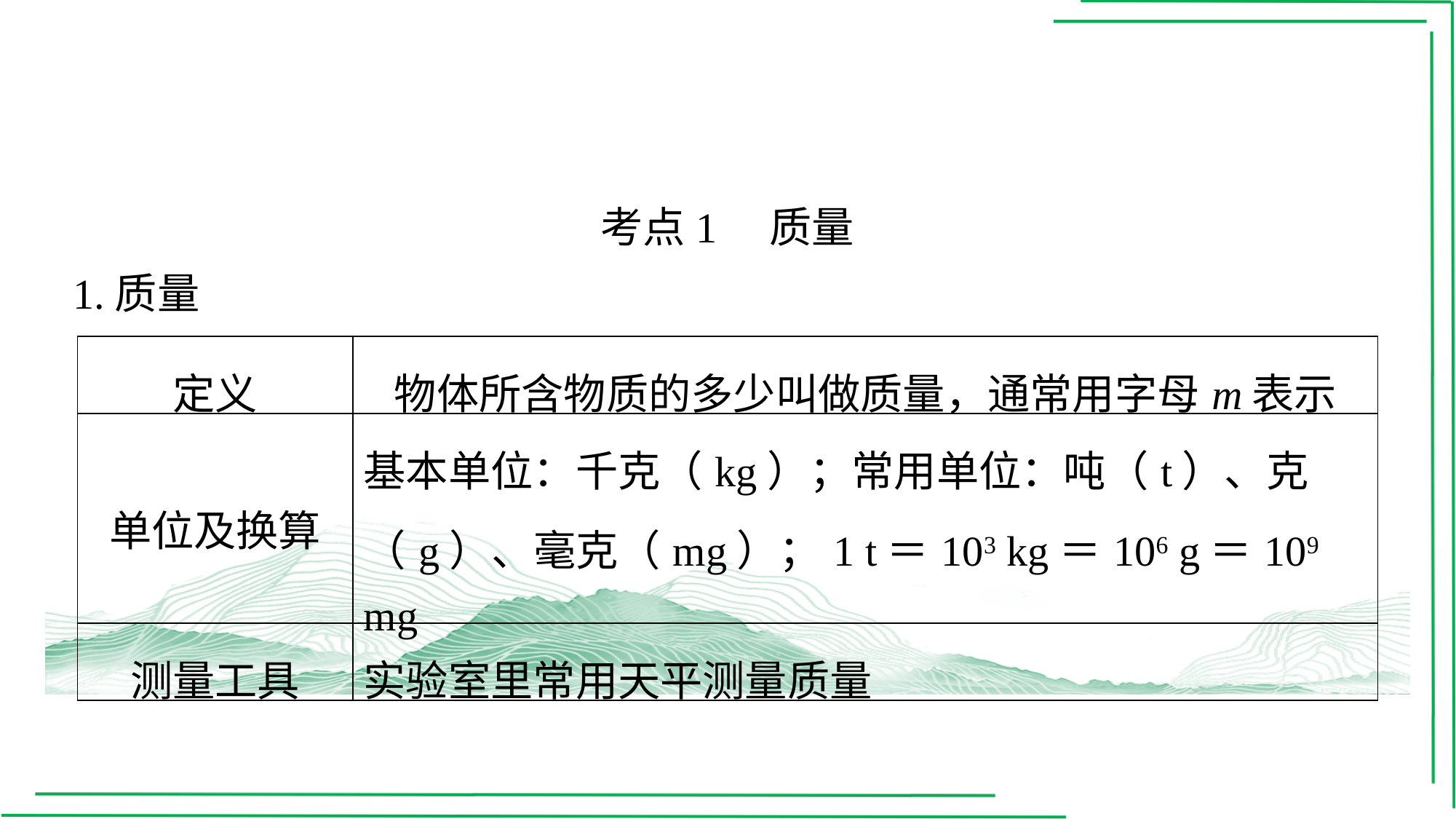

考点1　质量
1.质量
| 定义 | 物体所含物质的多少叫做质量，通常用字母m表示 |
| --- | --- |
| 单位及换算 | 基本单位：千克（kg）；常用单位：吨（t）、克（g）、毫克（mg）；1 t＝103 kg＝106 g＝109 mg |
| 测量工具 | 实验室里常用天平测量质量 |